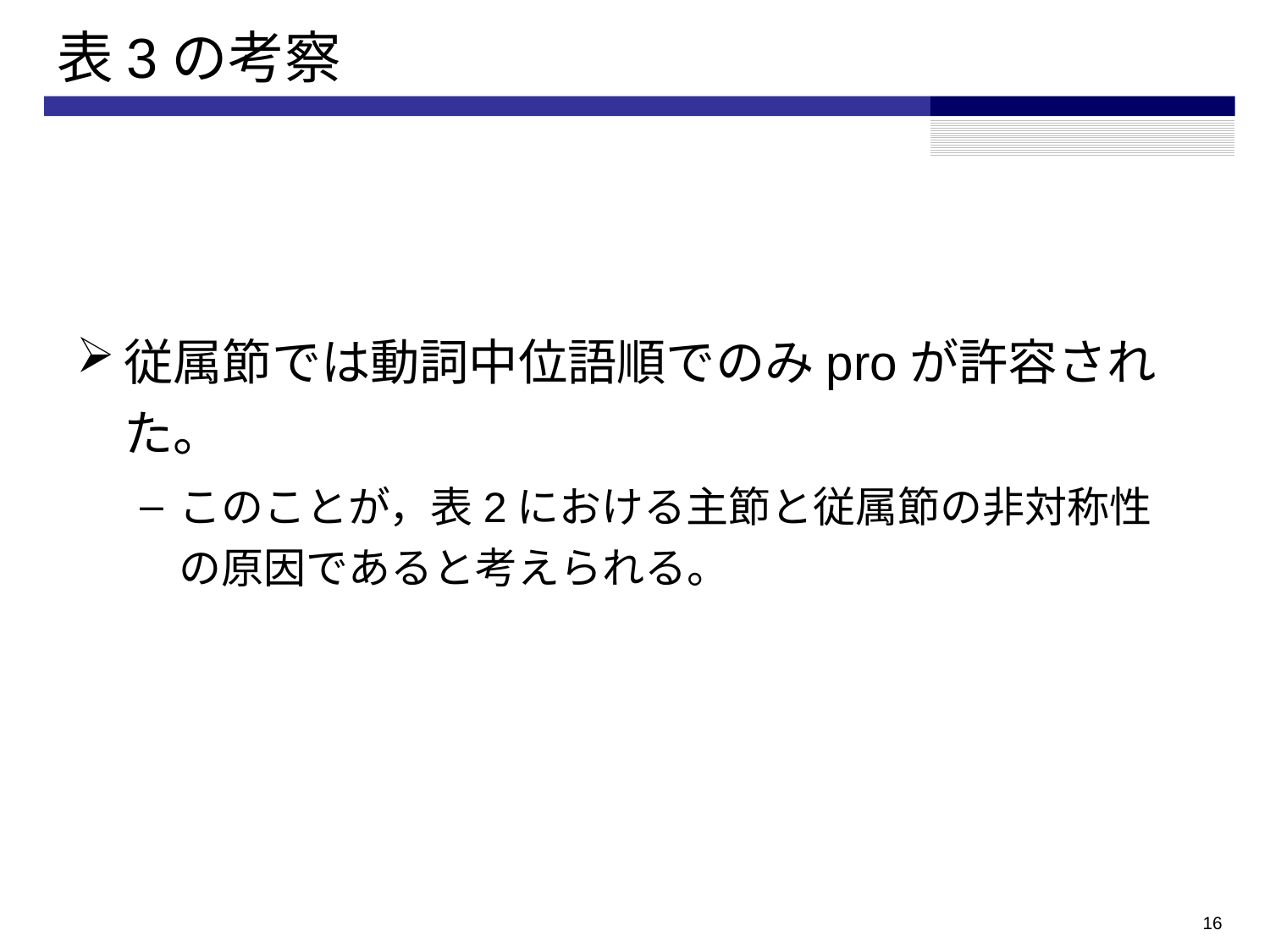

# 表3の考察

従属節では動詞中位語順でのみproが許容された。
このことが，表2における主節と従属節の非対称性の原因であると考えられる。
16